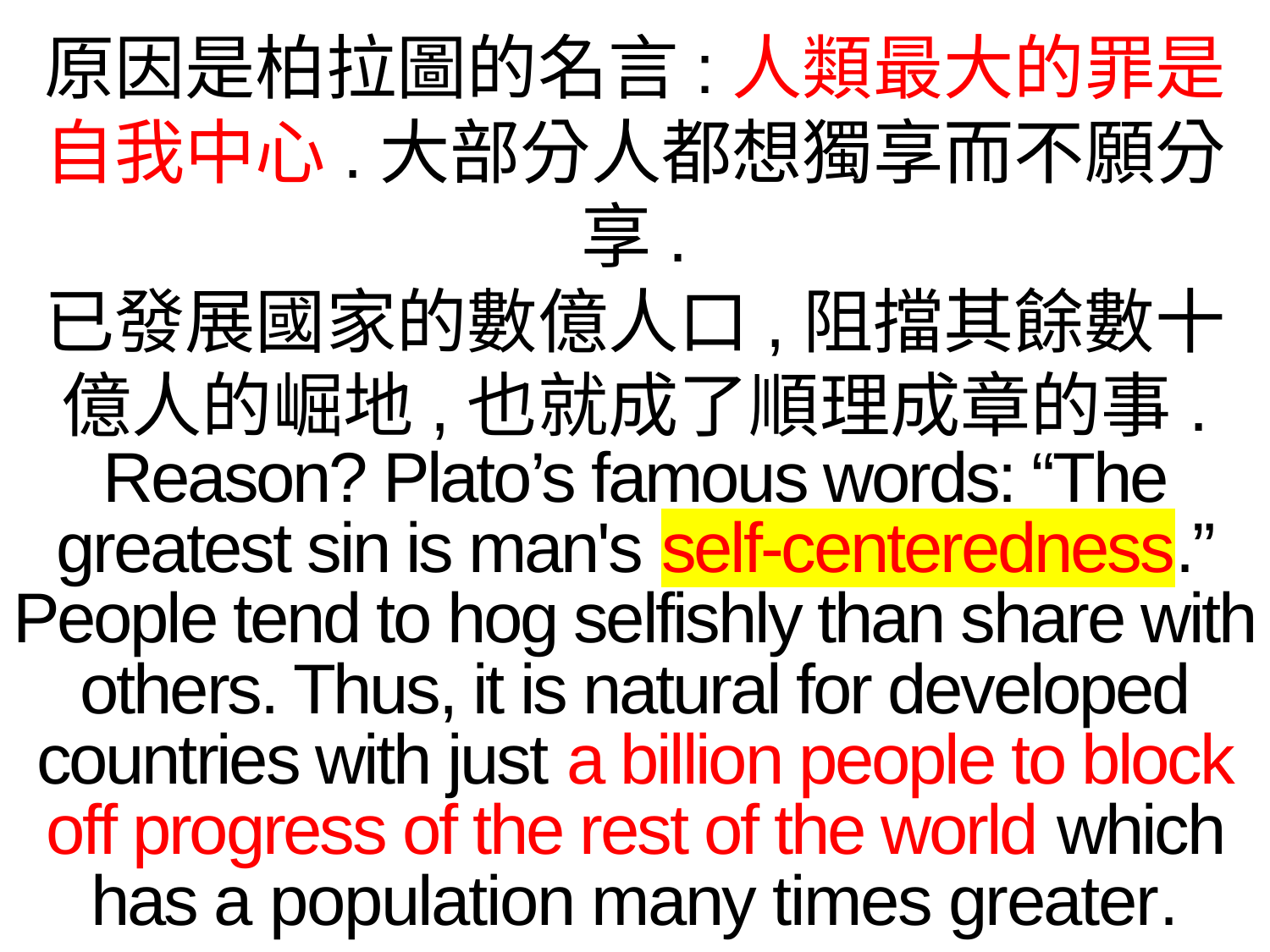

原因是柏拉圖的名言:人類最大的罪是自我中心.大部分人都想獨享而不願分享.
已發展國家的數億人口,阻擋其餘數十億人的崛地,也就成了順理成章的事.
Reason? Plato’s famous words: “The greatest sin is man's self-centeredness.” People tend to hog selfishly than share with others. Thus, it is natural for developed countries with just a billion people to block off progress of the rest of the world which has a population many times greater.